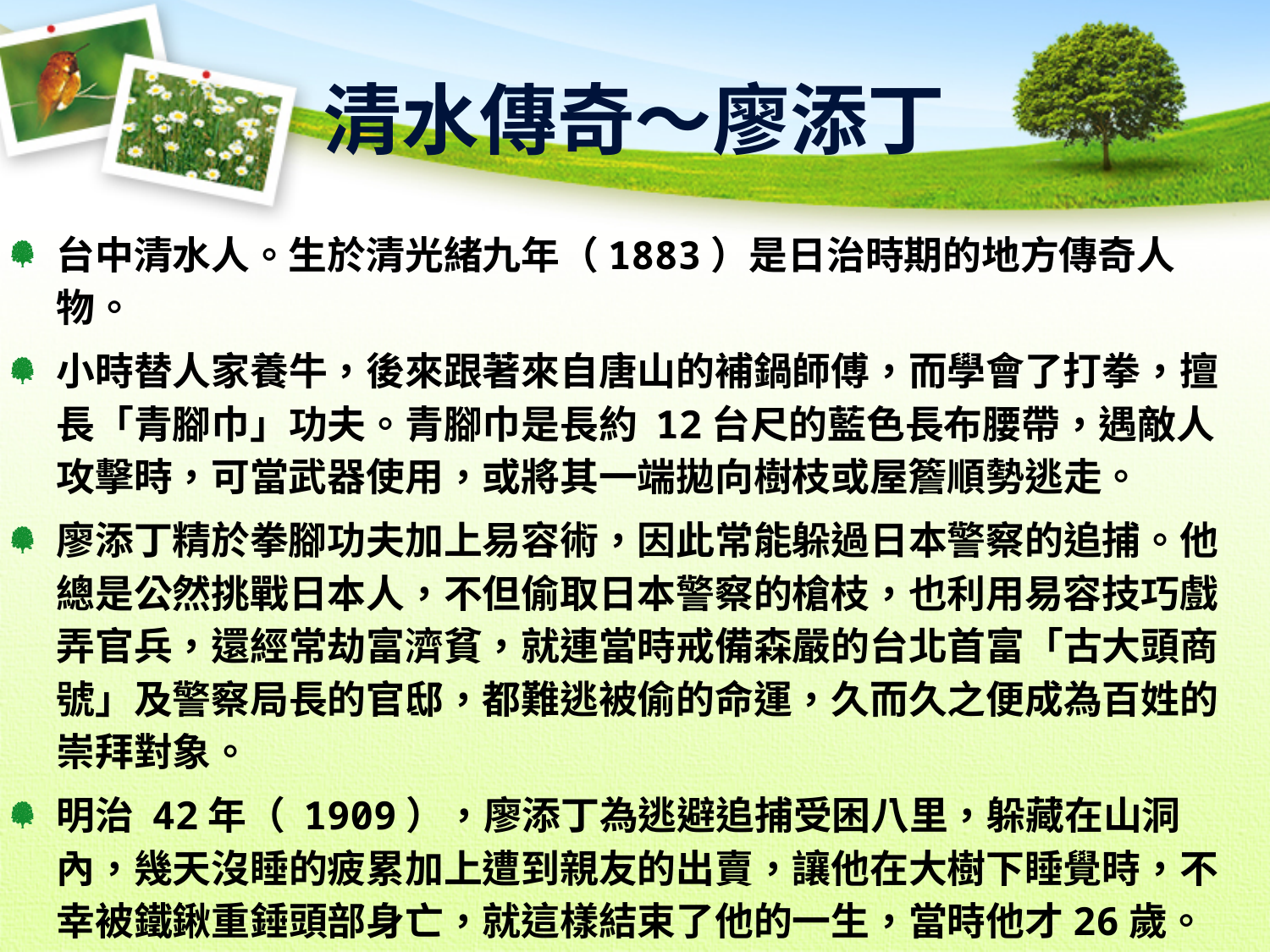

# 清水傳奇～廖添丁
台中清水人。生於清光緒九年（1883）是日治時期的地方傳奇人物。
小時替人家養牛，後來跟著來自唐山的補鍋師傅，而學會了打拳，擅長「青腳巾」功夫。青腳巾是長約 12台尺的藍色長布腰帶，遇敵人攻擊時，可當武器使用，或將其一端拋向樹枝或屋簷順勢逃走。
廖添丁精於拳腳功夫加上易容術，因此常能躲過日本警察的追捕。他總是公然挑戰日本人，不但偷取日本警察的槍枝，也利用易容技巧戲弄官兵，還經常劫富濟貧，就連當時戒備森嚴的台北首富「古大頭商號」及警察局長的官邸，都難逃被偷的命運，久而久之便成為百姓的崇拜對象。
明治 42年（ 1909），廖添丁為逃避追捕受困八里，躲藏在山洞內，幾天沒睡的疲累加上遭到親友的出賣，讓他在大樹下睡覺時，不幸被鐵鍬重錘頭部身亡，就這樣結束了他的一生，當時他才26歲。